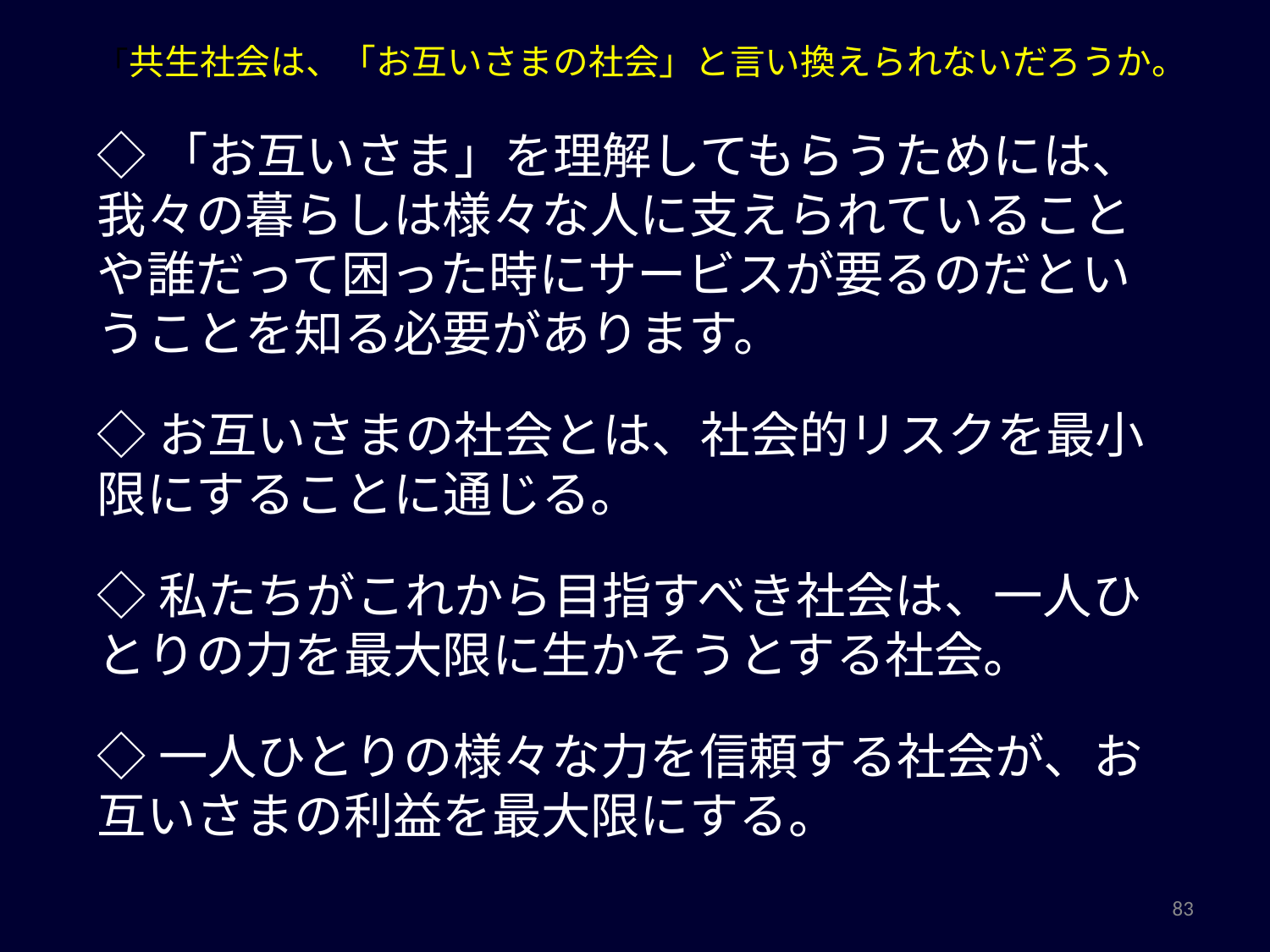

「共生社会は、「お互いさまの社会」と言い換えられないだろうか。

◇「お互いさま」を理解してもらうためには、我々の暮らしは様々な人に支えられていることや誰だって困った時にサービスが要るのだということを知る必要があります。

◇お互いさまの社会とは、社会的リスクを最小限にすることに通じる。

◇私たちがこれから目指すべき社会は、一人ひとりの力を最大限に生かそうとする社会。

◇一人ひとりの様々な力を信頼する社会が、お互いさまの利益を最大限にする。
83